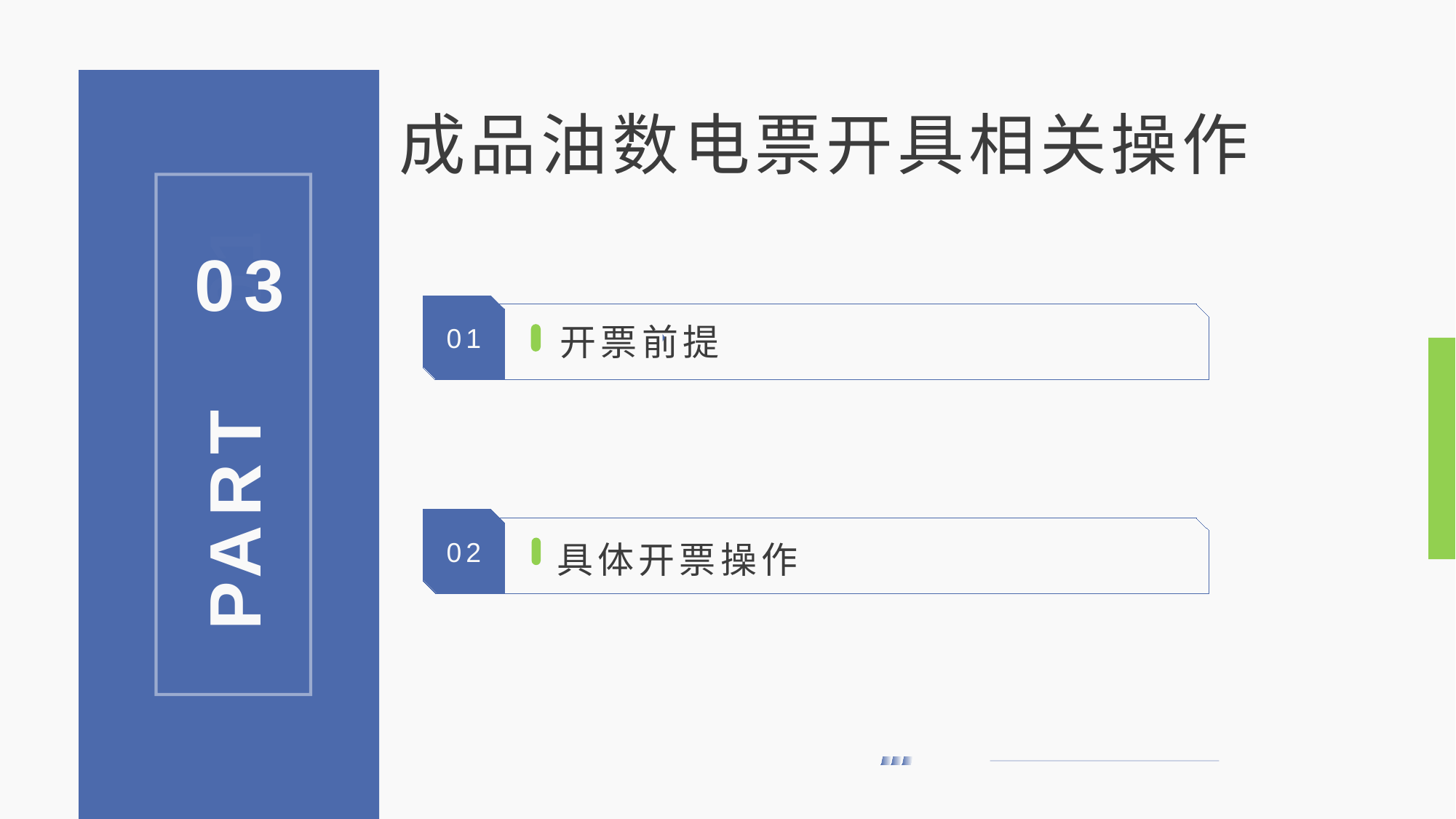

成品油数电票开具相关操作

03
01

开票前提

PART   01
02

具体开票操作